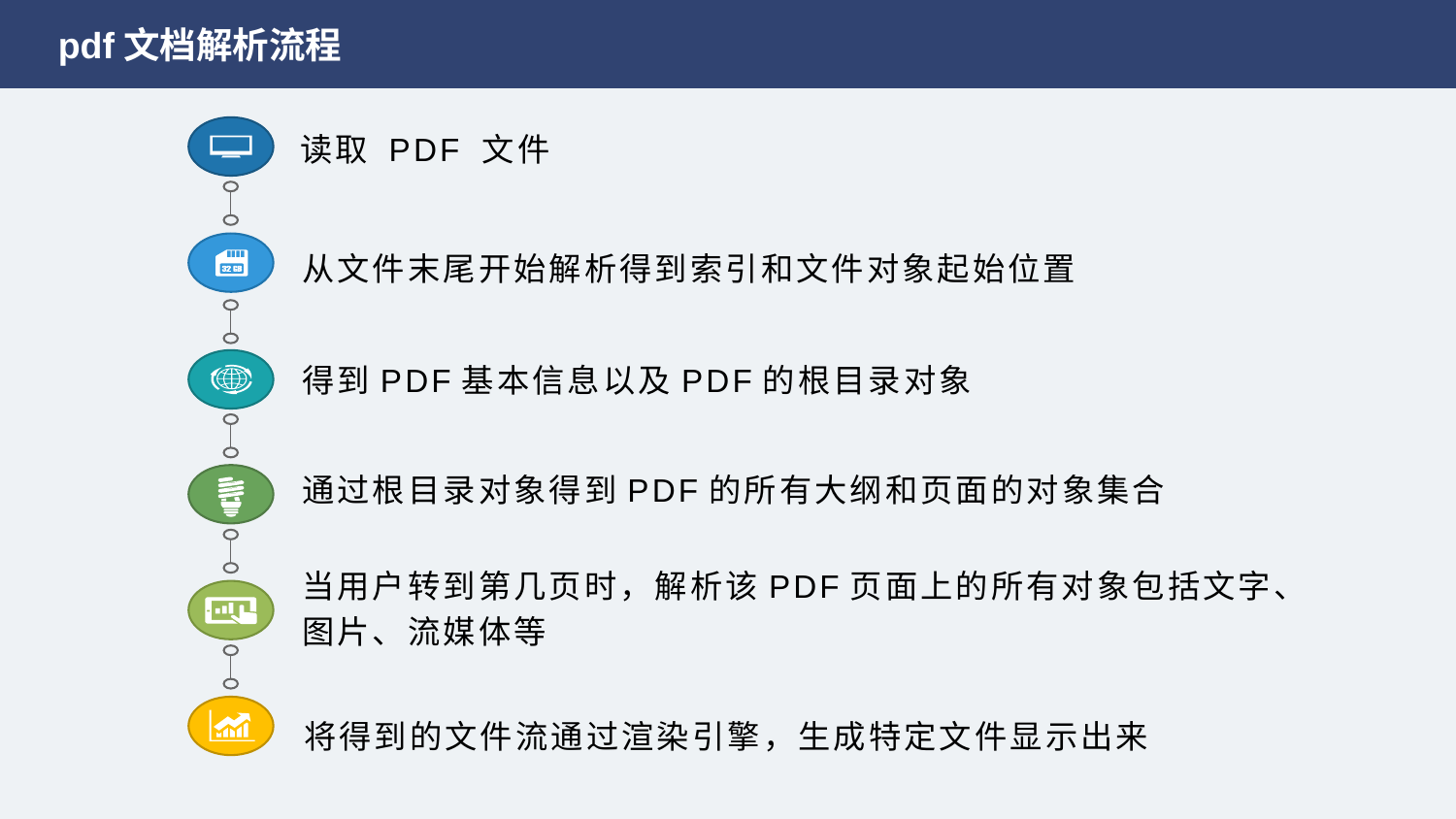

pdf文档解析流程
读取 PDF 文件

从文件末尾开始解析得到索引和文件对象起始位置

得到PDF基本信息以及PDF的根目录对象

通过根目录对象得到PDF的所有大纲和页面的对象集合

当用户转到第几页时，解析该PDF页面上的所有对象包括文字、图片、流媒体等

将得到的文件流通过渲染引擎，生成特定文件显示出来